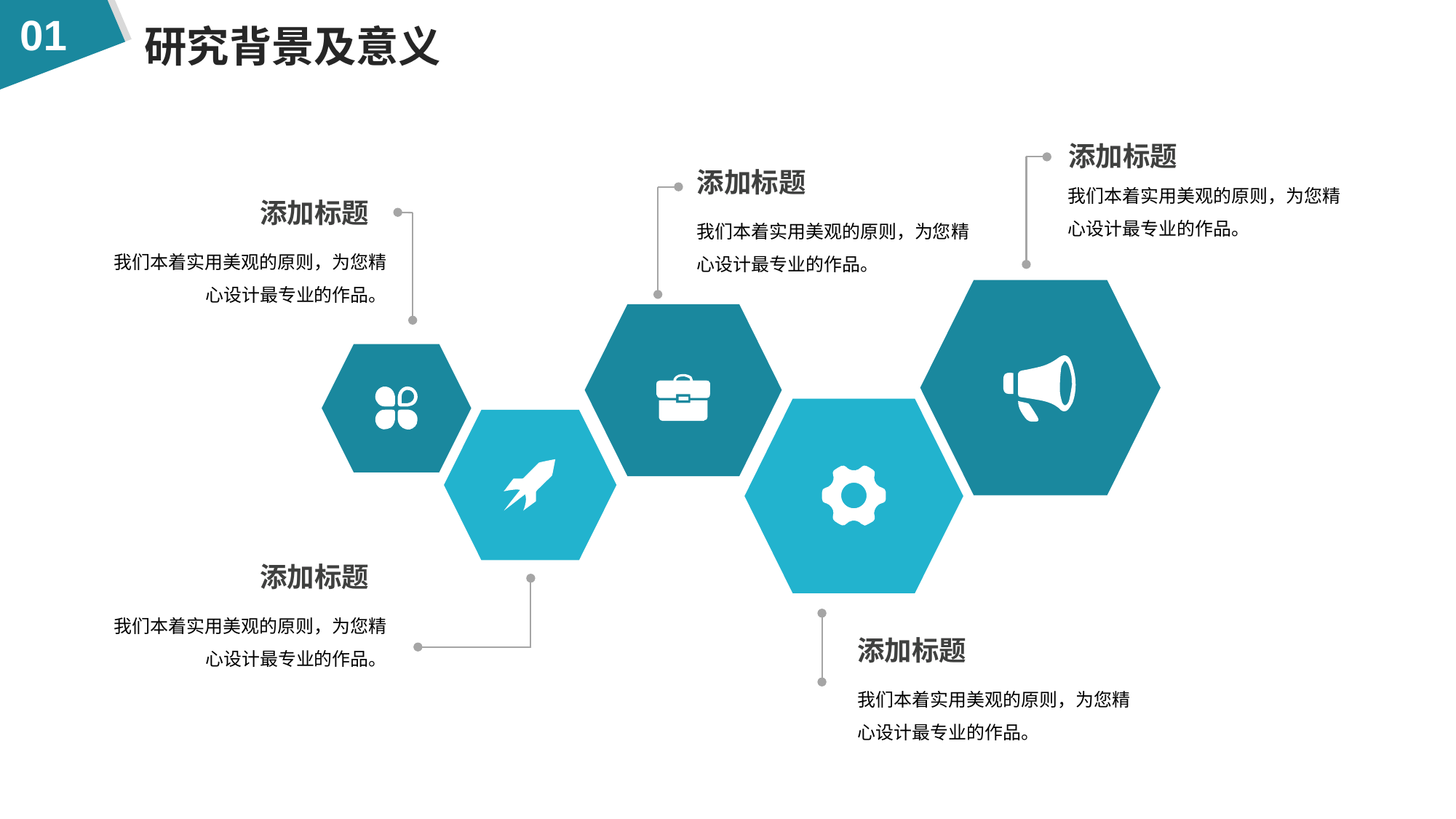

01
研究背景及意义
添加标题
添加标题
我们本着实用美观的原则，为您精心设计最专业的作品。
添加标题
我们本着实用美观的原则，为您精心设计最专业的作品。
我们本着实用美观的原则，为您精心设计最专业的作品。

添加标题
我们本着实用美观的原则，为您精心设计最专业的作品。
添加标题
我们本着实用美观的原则，为您精心设计最专业的作品。